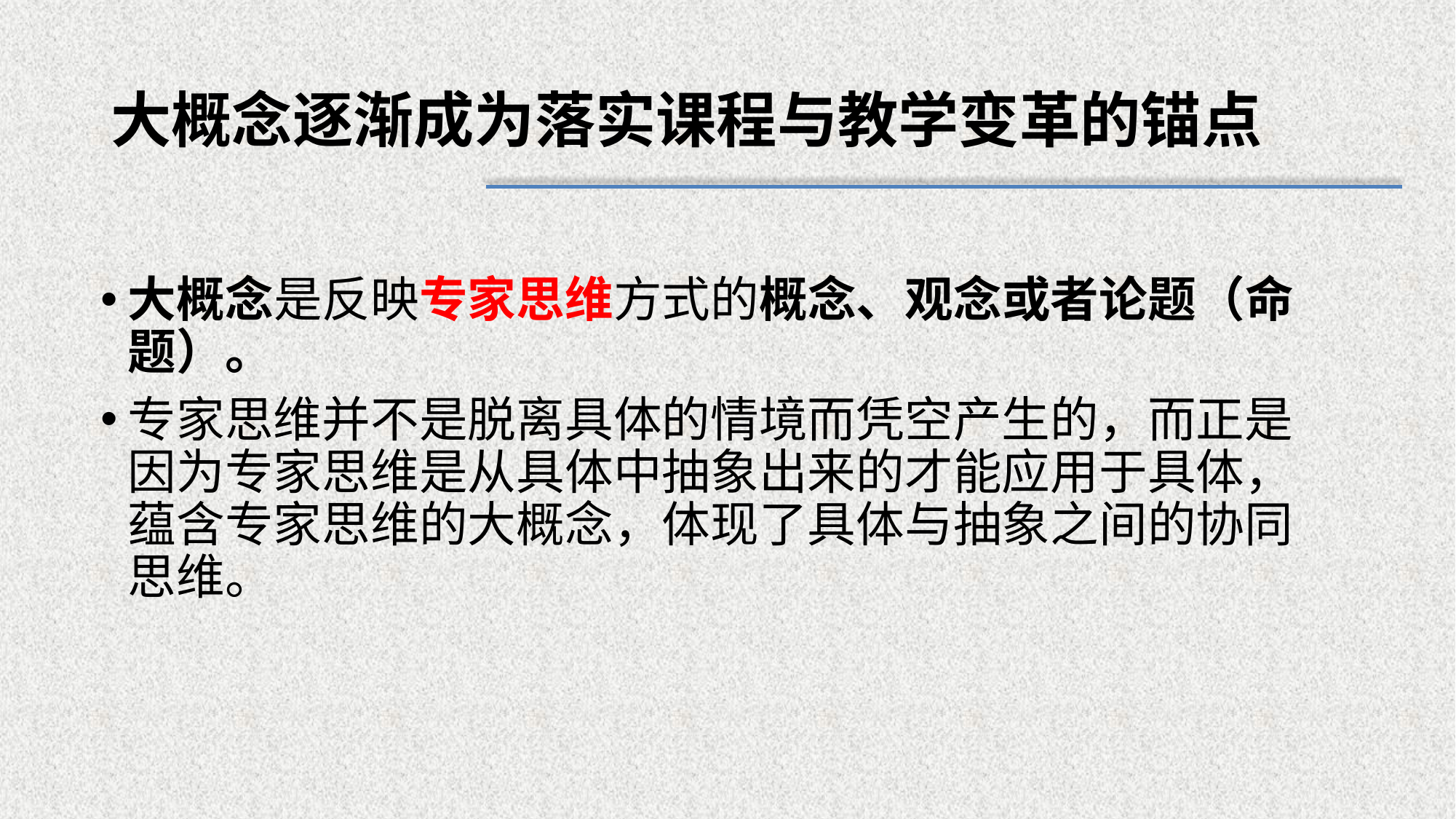

# 大概念逐渐成为落实课程与教学变革的锚点
大概念是反映专家思维方式的概念、观念或者论题（命题）。
专家思维并不是脱离具体的情境而凭空产生的，而正是因为专家思维是从具体中抽象出来的才能应用于具体，蕴含专家思维的大概念，体现了具体与抽象之间的协同思维。